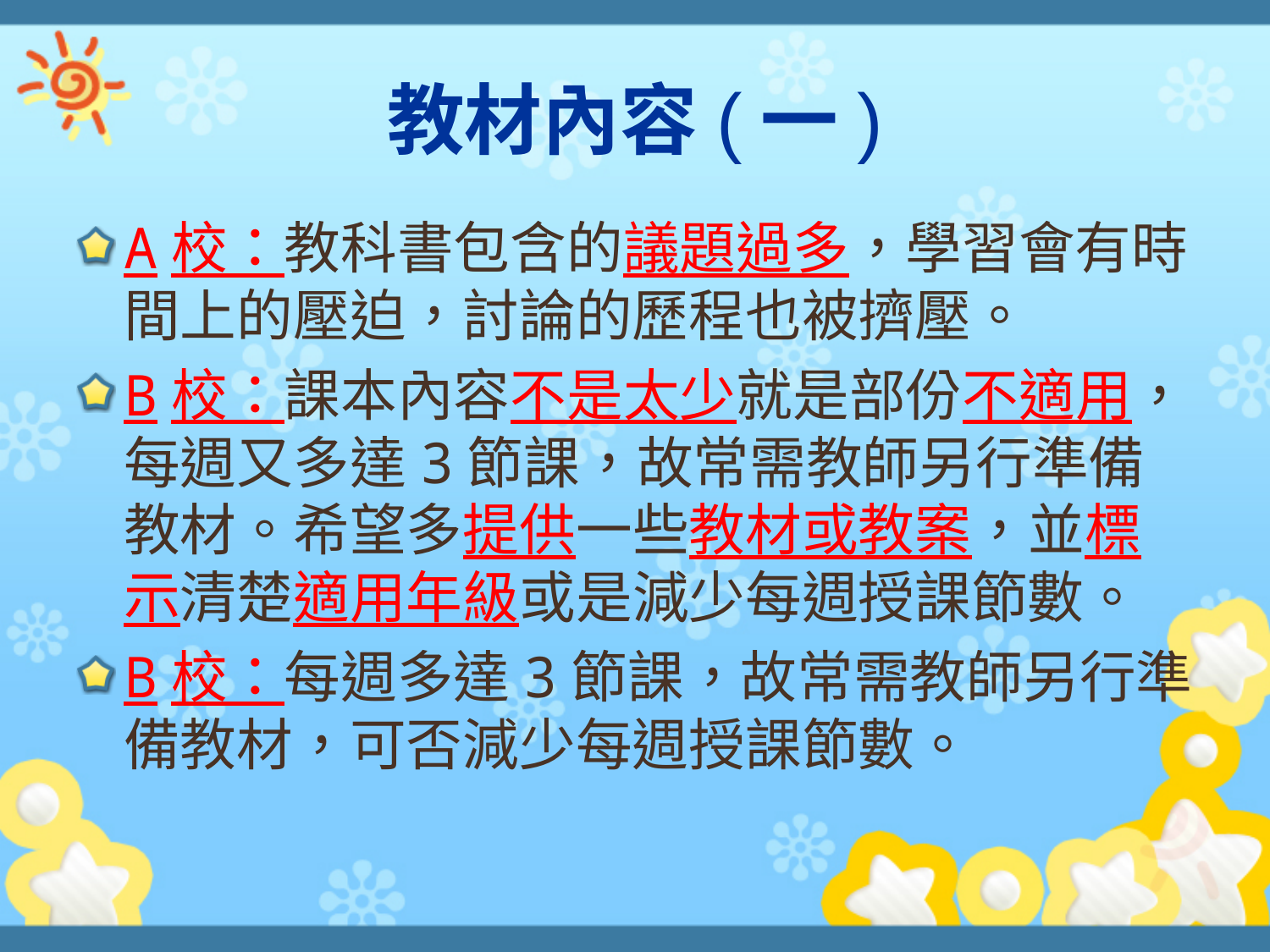

# 教材內容(一)
A校：教科書包含的議題過多，學習會有時間上的壓迫，討論的歷程也被擠壓。
B校：課本內容不是太少就是部份不適用，每週又多達3節課，故常需教師另行準備教材。希望多提供一些教材或教案，並標示清楚適用年級或是減少每週授課節數。
B校：每週多達3節課，故常需教師另行準備教材，可否減少每週授課節數。